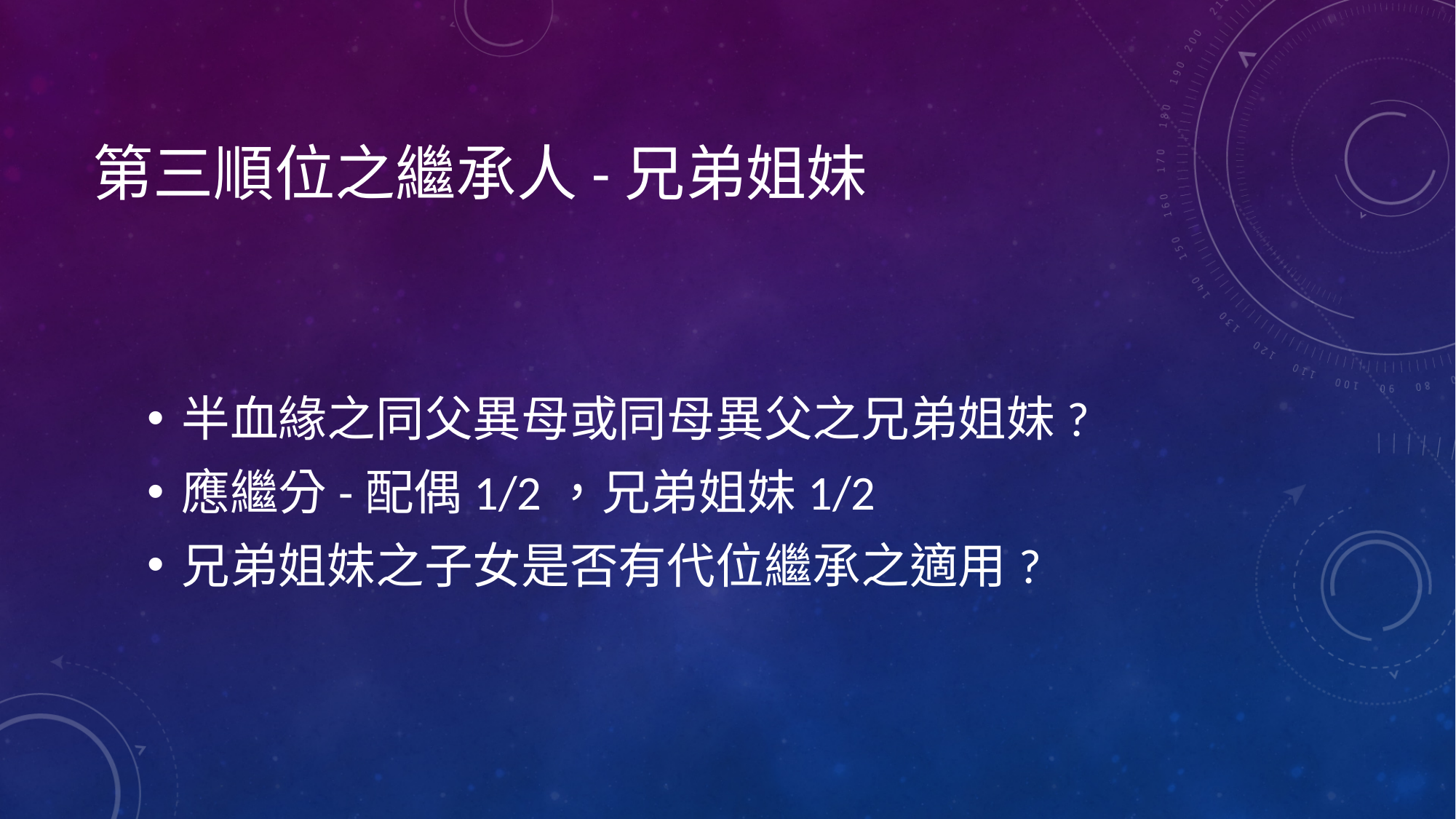

# 第三順位之繼承人-兄弟姐妹
半血緣之同父異母或同母異父之兄弟姐妹?
應繼分-配偶1/2，兄弟姐妹1/2
兄弟姐妹之子女是否有代位繼承之適用?